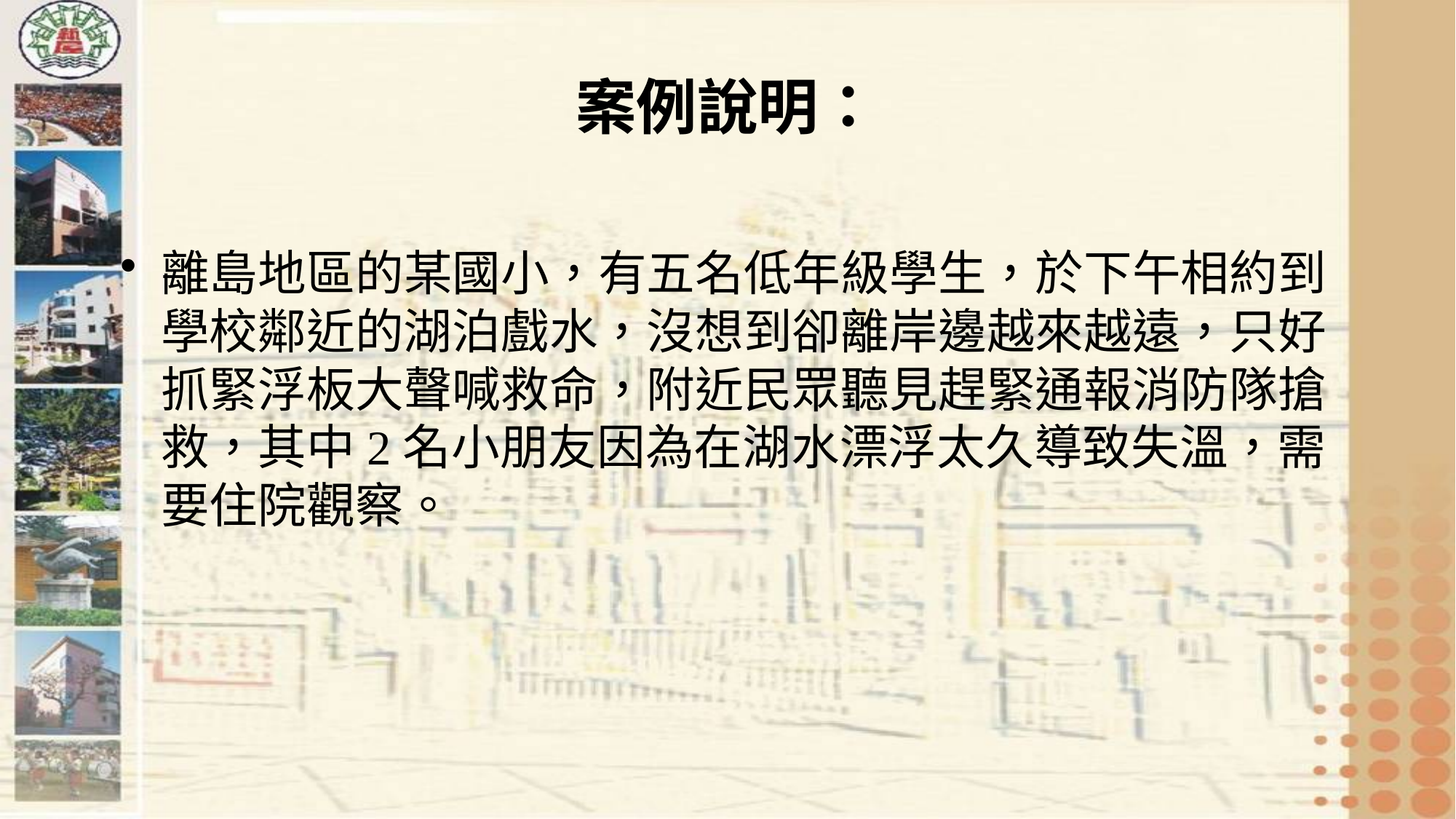

# 案例說明：
離島地區的某國小，有五名低年級學生，於下午相約到學校鄰近的湖泊戲水，沒想到卻離岸邊越來越遠，只好抓緊浮板大聲喊救命，附近民眾聽見趕緊通報消防隊搶救，其中2名小朋友因為在湖水漂浮太久導致失溫，需要住院觀察。